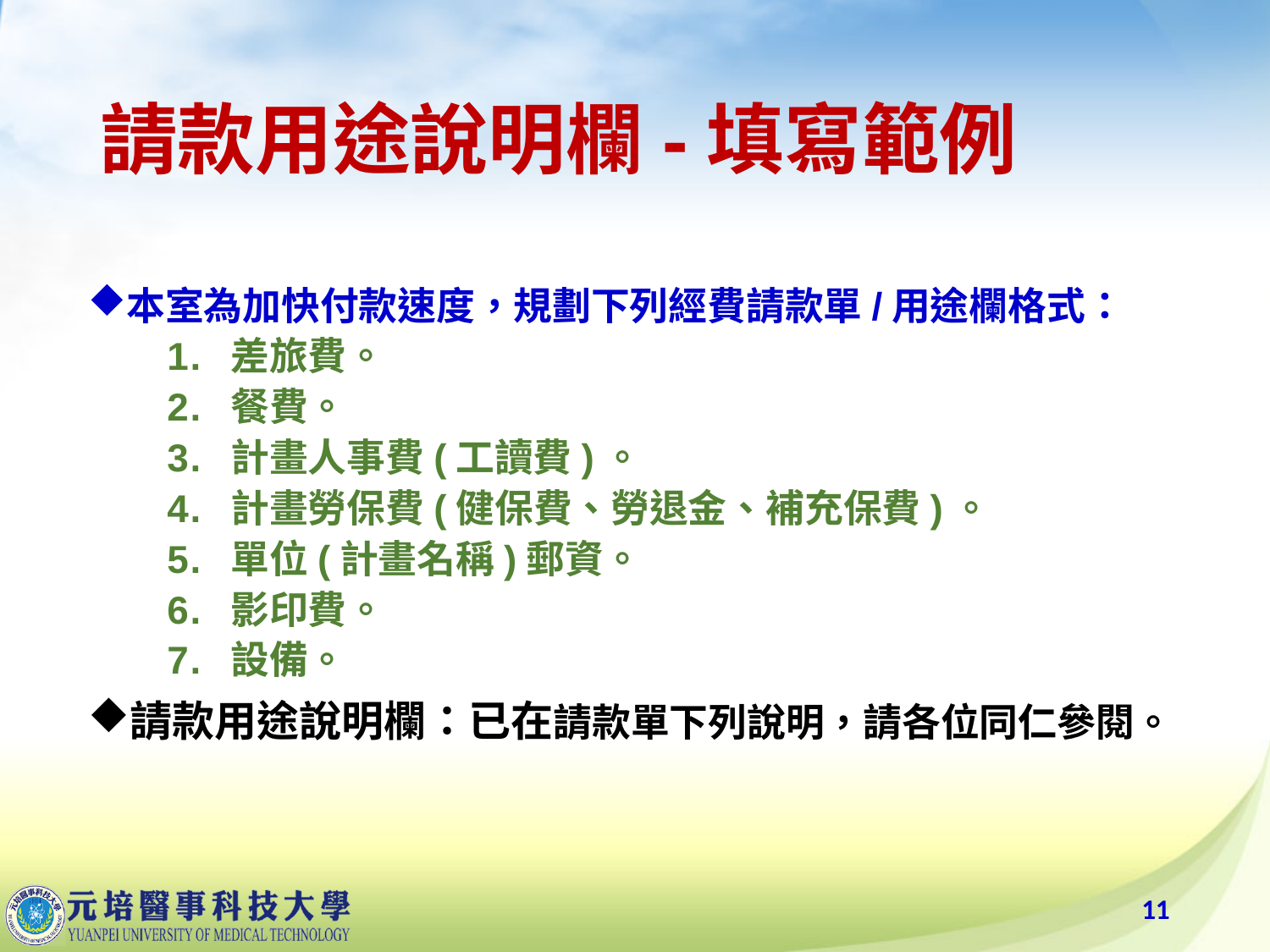

# 請款用途說明欄-填寫範例

本室為加快付款速度，規劃下列經費請款單/用途欄格式：
差旅費。
餐費。
計畫人事費(工讀費)。
計畫勞保費(健保費、勞退金、補充保費)。
單位(計畫名稱)郵資。
影印費。
設備。
請款用途說明欄：已在請款單下列說明，請各位同仁參閱。

11